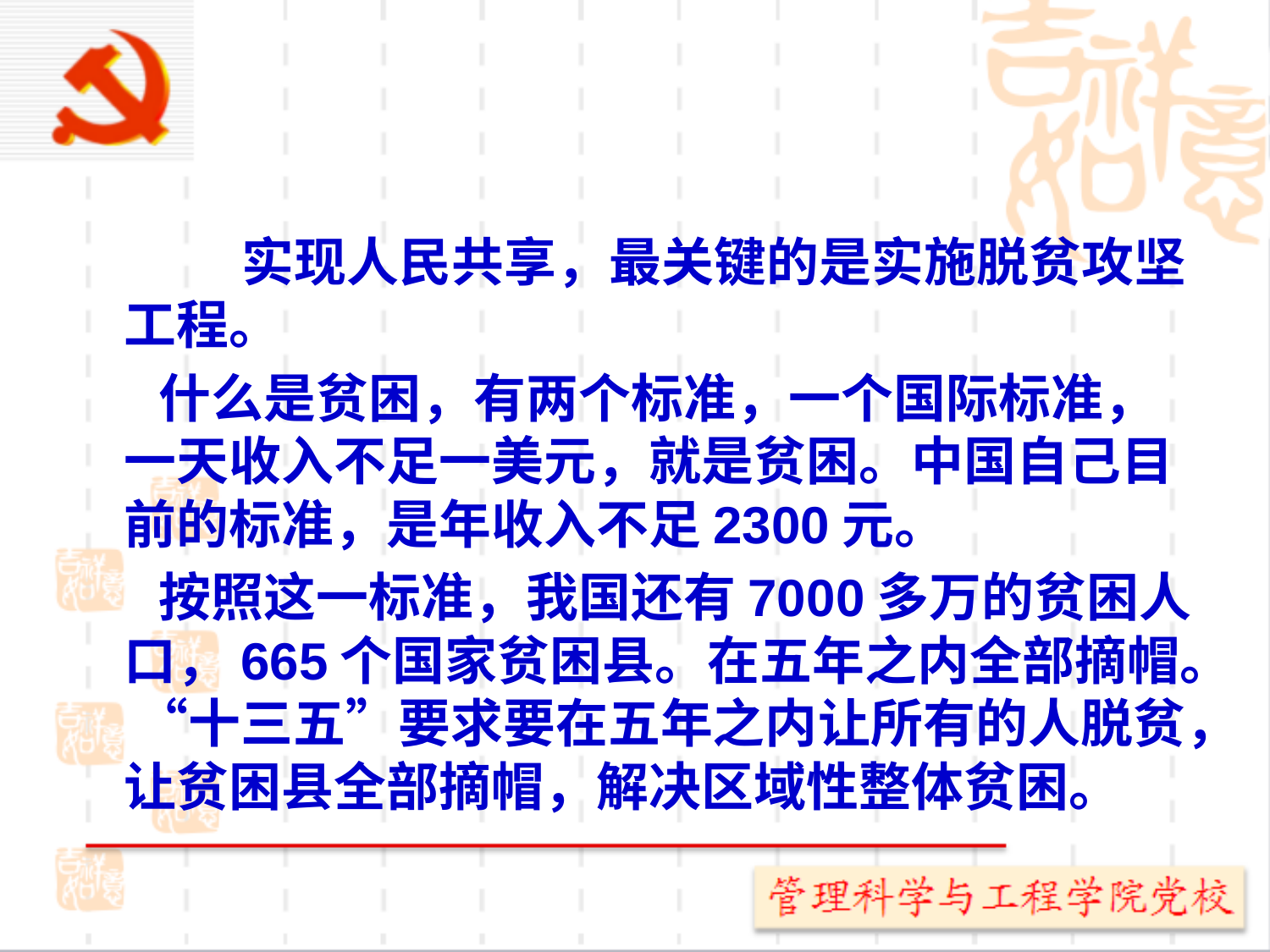

#
             实现人民共享，最关键的是实施脱贫攻坚工程。
      什么是贫困，有两个标准，一个国际标准，一天收入不足一美元，就是贫困。中国自己目前的标准，是年收入不足2300元。
      按照这一标准，我国还有7000多万的贫困人口，665个国家贫困县。在五年之内全部摘帽。 “十三五”要求要在五年之内让所有的人脱贫，让贫困县全部摘帽，解决区域性整体贫困。